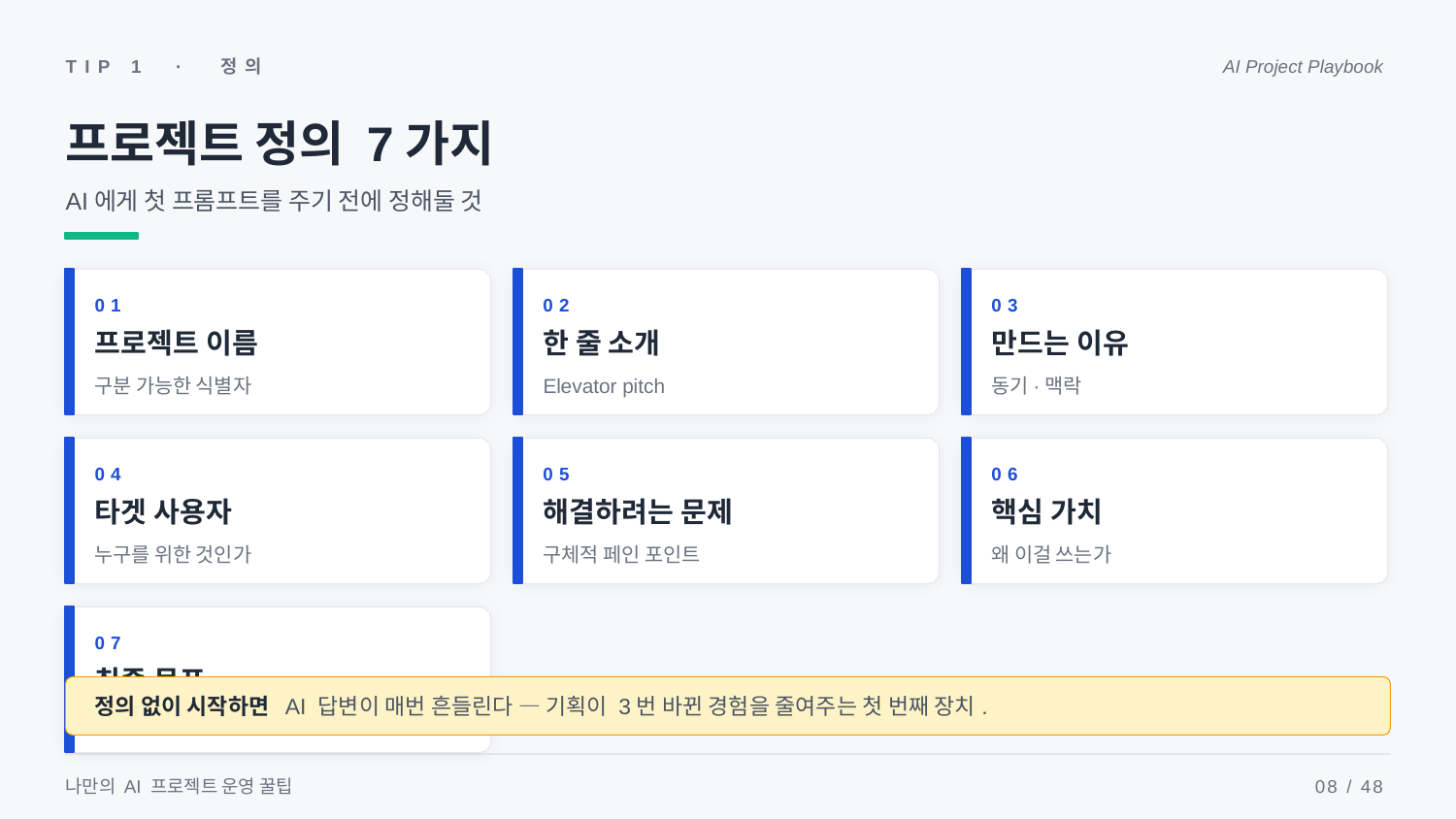

TIP 1  ·  정의
AI Project Playbook
프로젝트 정의 7가지
AI에게 첫 프롬프트를 주기 전에 정해둘 것

01
02
03
프로젝트 이름
한 줄 소개
만드는 이유
구분 가능한 식별자
동기·맥락
Elevator pitch

04
05
06
타겟 사용자
해결하려는 문제
핵심 가치
누구를 위한 것인가
구체적 페인 포인트
왜 이걸 쓰는가

07
최종 목표

정의 없이 시작하면  AI 답변이 매번 흔들린다 — 기획이 3번 바뀐 경험을 줄여주는 첫 번째 장치.
성공의 기준

나만의 AI 프로젝트 운영 꿀팁
08 / 48